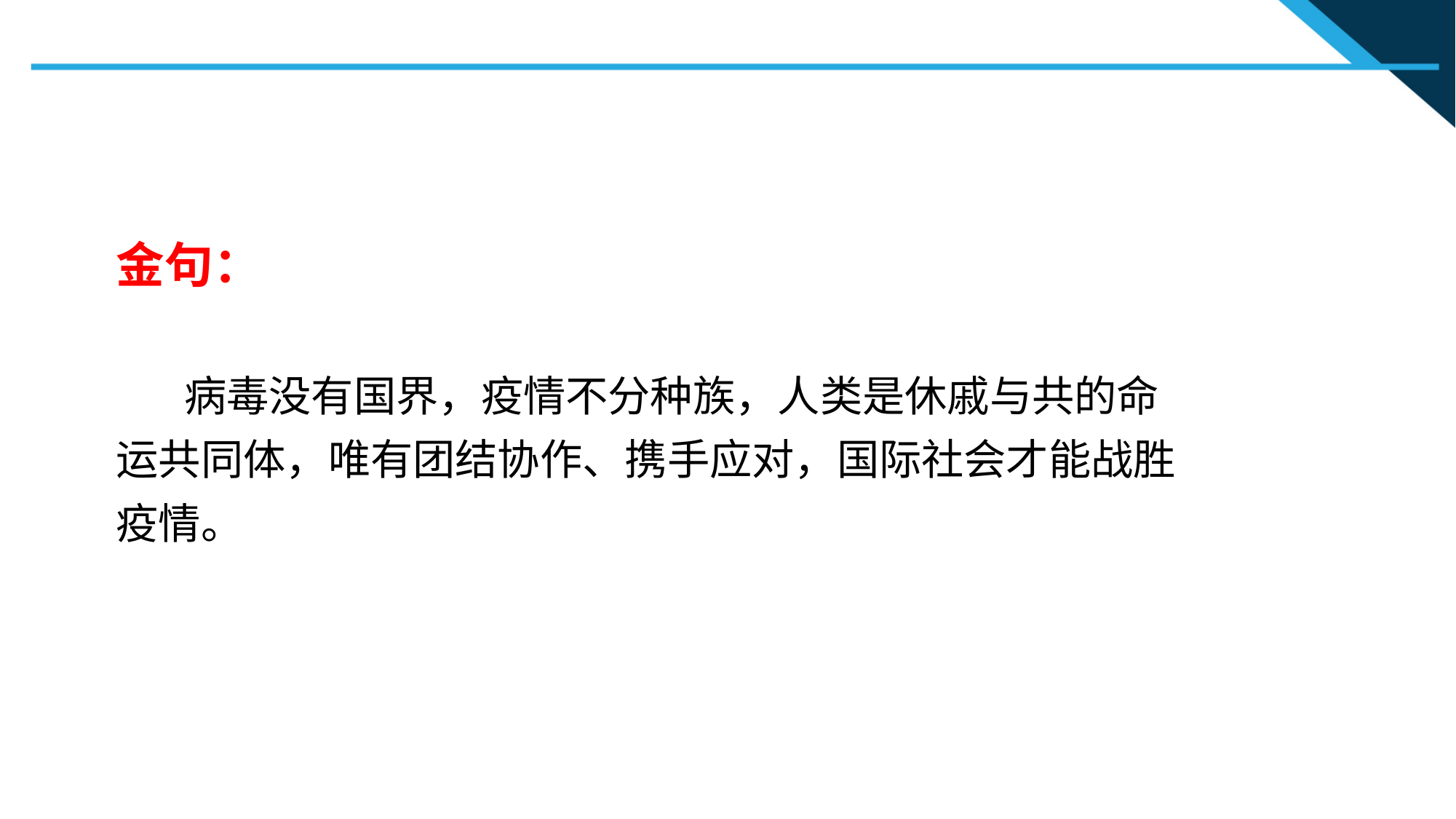

金句：

      病毒没有国界，疫情不分种族，人类是休戚与共的命
运共同体，唯有团结协作、携手应对，国际社会才能战胜
疫情。